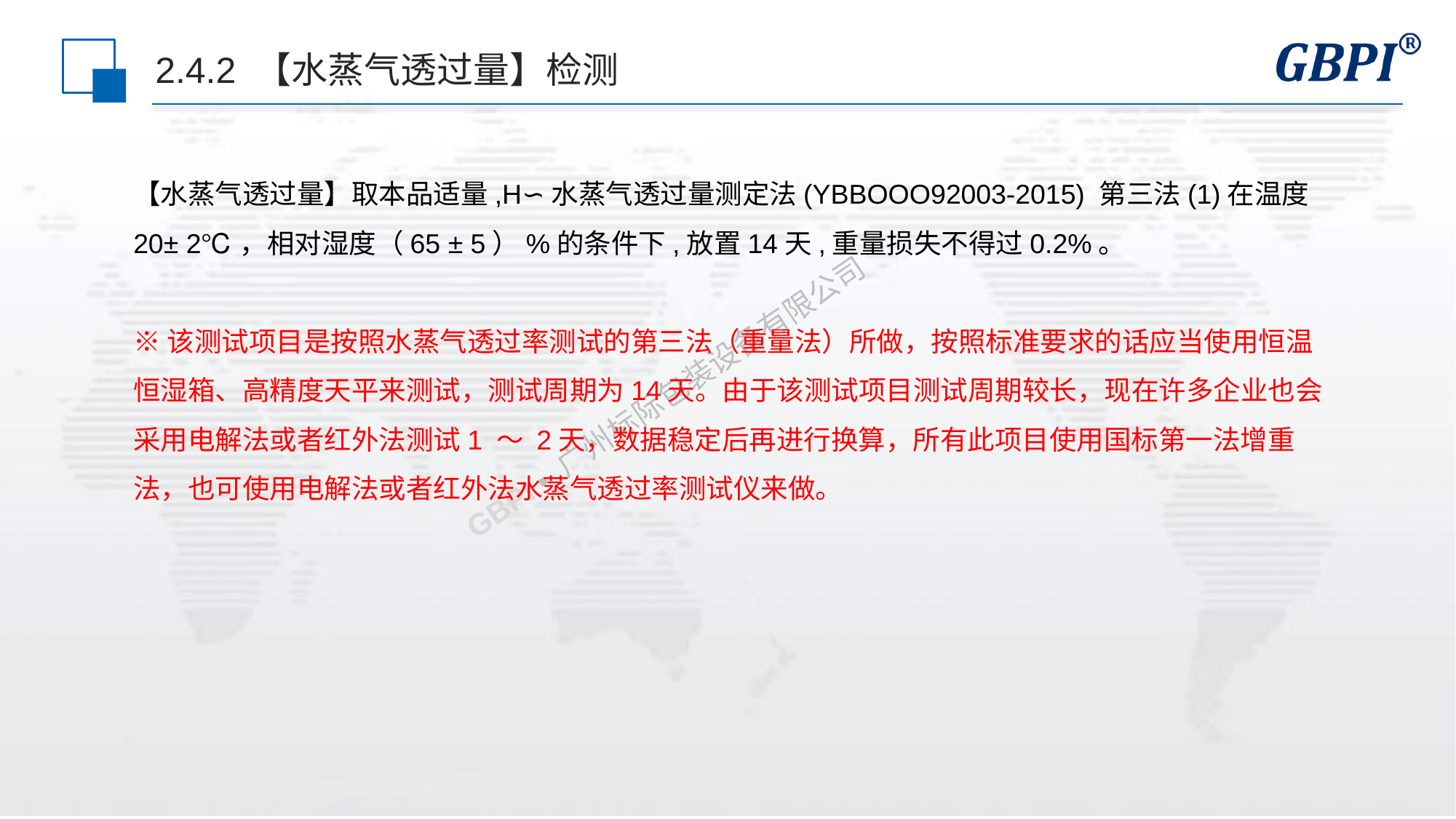

# 2.4.2 【水蒸气透过量】检测
【水蒸气透过量】取本品适量,H∽水蒸气透过量测定法(YBBOOO92003-2015) 第三法(1)在温度20± 2℃，相对湿度（65 ± 5）%的条件下,放置14天,重量损失不得过0.2%。

※该测试项目是按照水蒸气透过率测试的第三法（重量法）所做，按照标准要求的话应当使用恒温恒湿箱、高精度天平来测试，测试周期为14天。由于该测试项目测试周期较长，现在许多企业也会采用电解法或者红外法测试1 ～ 2天，数据稳定后再进行换算，所有此项目使用国标第一法增重法，也可使用电解法或者红外法水蒸气透过率测试仪来做。